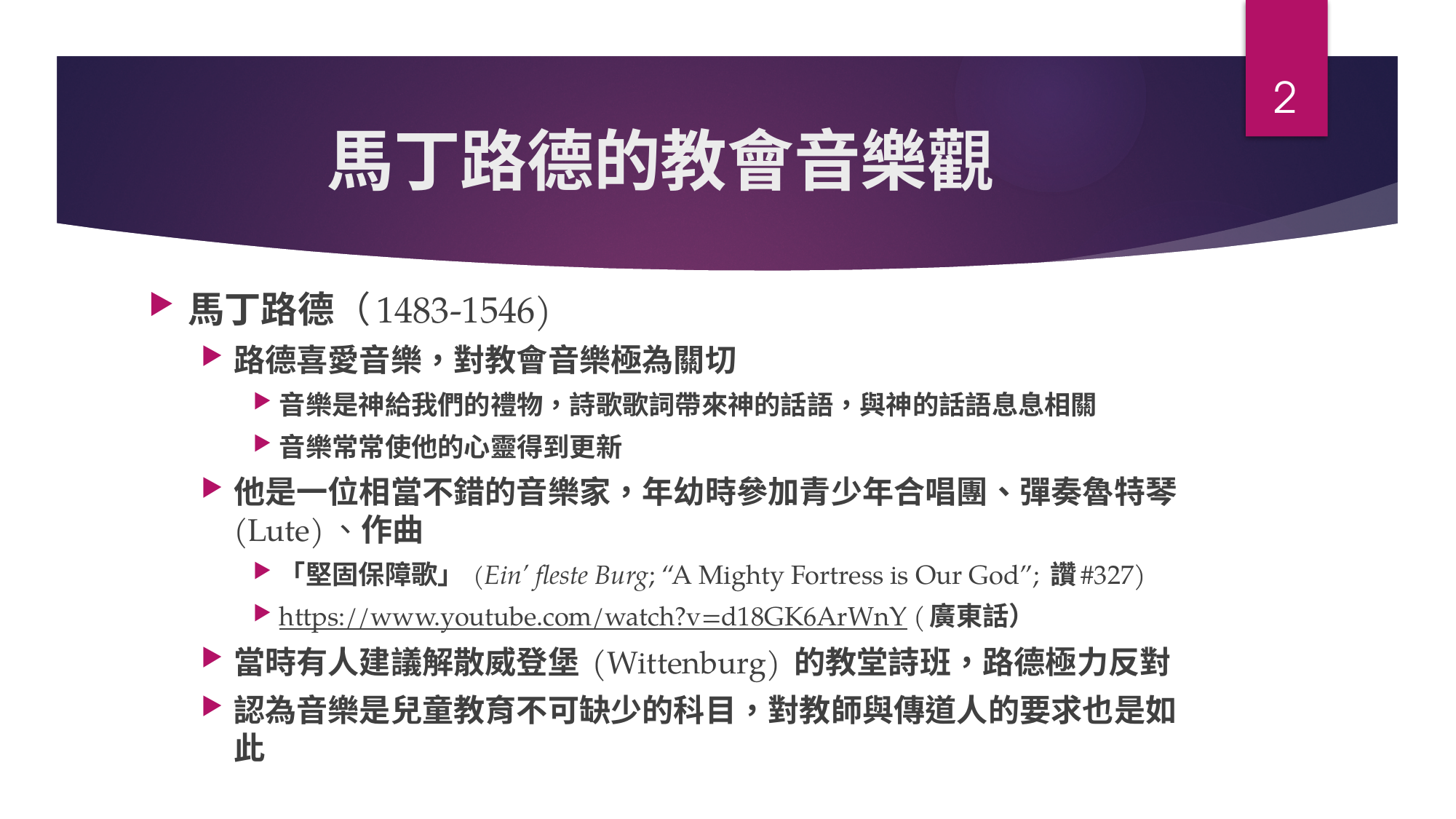

2
# 馬丁路德的教會音樂觀
馬丁路德（1483-1546)
路德喜愛音樂，對教會音樂極為關切
音樂是神給我們的禮物，詩歌歌詞帶來神的話語，與神的話語息息相關
音樂常常使他的心靈得到更新
他是一位相當不錯的音樂家，年幼時參加青少年合唱團、彈奏魯特琴 (Lute)、作曲
「堅固保障歌」 (Ein’ fleste Burg; “A Mighty Fortress is Our God”; 讚#327)
https://www.youtube.com/watch?v=d18GK6ArWnY (廣東話）
當時有人建議解散威登堡 (Wittenburg) 的教堂詩班，路德極力反對
認為音樂是兒童教育不可缺少的科目，對教師與傳道人的要求也是如此